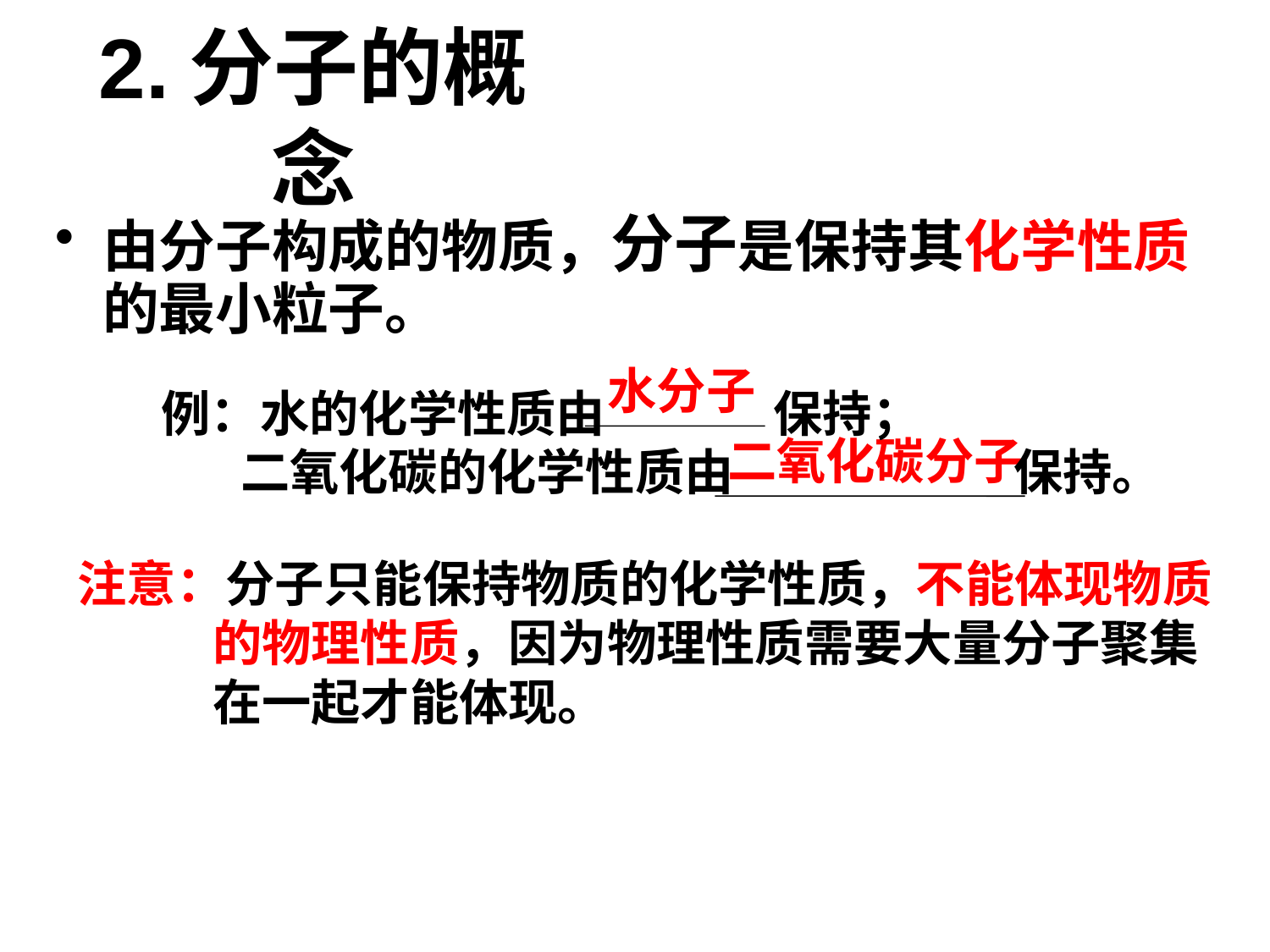

# 2.分子的概念
由分子构成的物质，分子是保持其化学性质的最小粒子。
水分子
例：水的化学性质由               保持；
      二氧化碳的化学性质由                         保持。
二氧化碳分子

注意：分子只能保持物质的化学性质，不能体现物质
           的物理性质，因为物理性质需要大量分子聚集
           在一起才能体现。